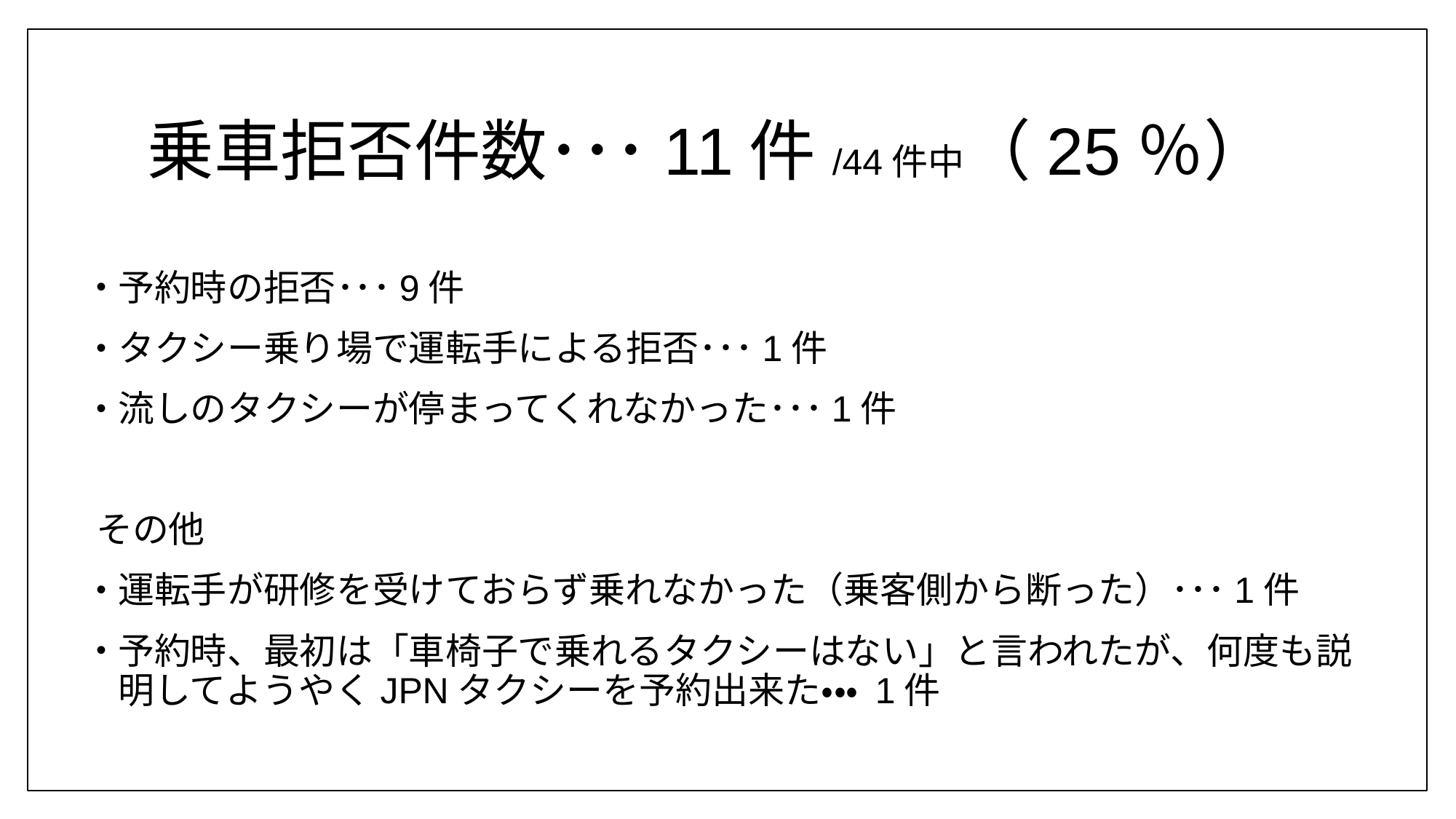

# 乗車拒否件数･･･11件/44件中（25％）
予約時の拒否･･･9件
タクシー乗り場で運転手による拒否･･･1件
流しのタクシーが停まってくれなかった･･･1件

その他
運転手が研修を受けておらず乗れなかった（乗客側から断った）･･･1件
予約時、最初は「車椅子で乗れるタクシーはない」と言われたが、何度も説明してようやくJPNタクシーを予約出来た・・・ 1件